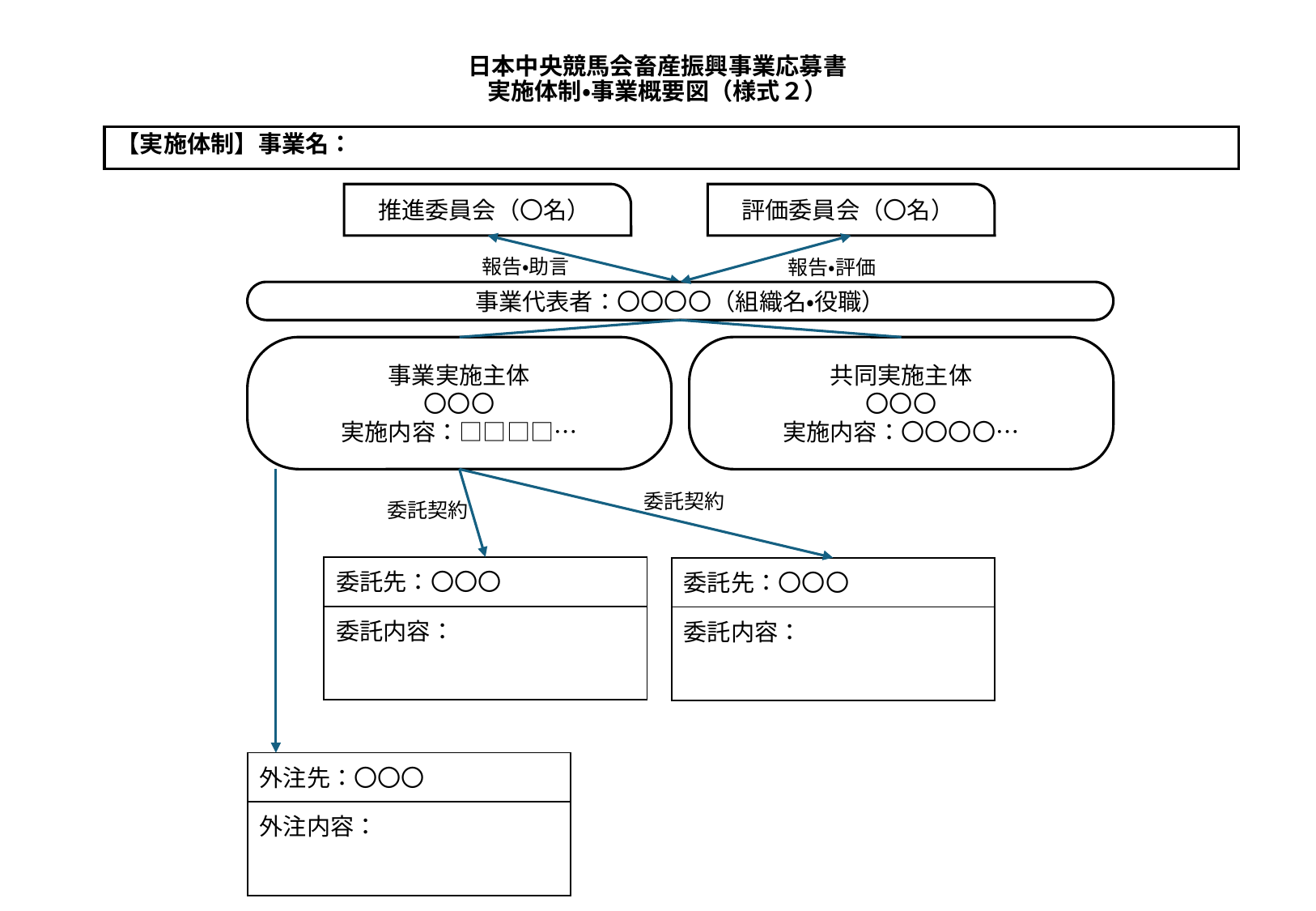

日本中央競馬会畜産振興事業応募書
実施体制・事業概要図（様式２）
【実施体制】事業名：
推進委員会（〇名）
評価委員会（〇名）
報告・助言
報告・評価
事業代表者：〇〇〇〇（組織名・役職）
事業実施主体
〇〇〇
実施内容：□□□□…
共同実施主体
〇〇〇
実施内容：〇〇〇〇…
委託契約
委託契約
| 委託先：〇〇〇 |
| --- |
| 委託内容： |
| 委託先：〇〇〇 |
| --- |
| 委託内容： |
| 外注先：〇〇〇 |
| --- |
| 外注内容： |